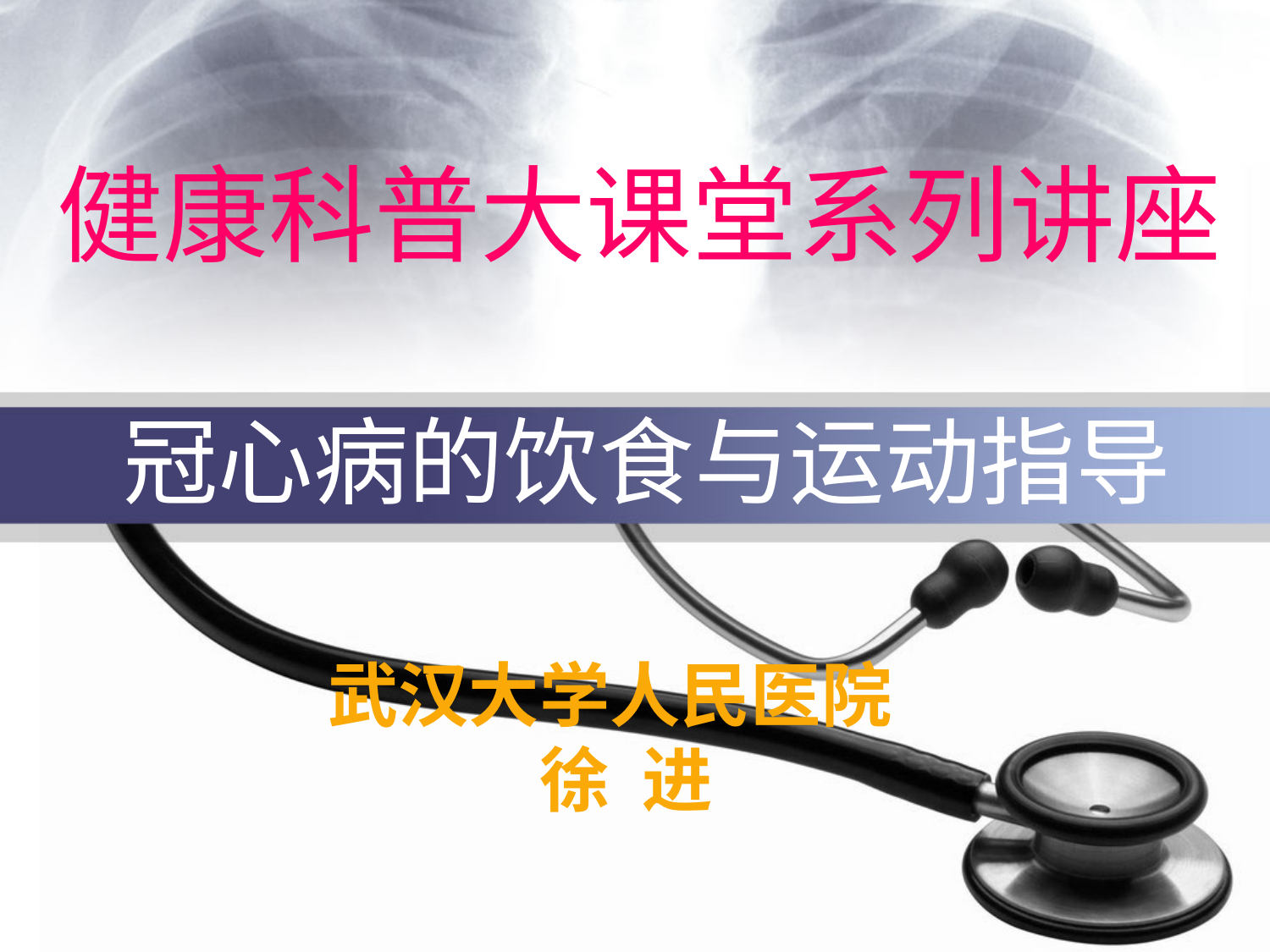

# 健康科普大课堂系列讲座 冠心病的饮食与运动指导

武汉大学人民医院
徐  进